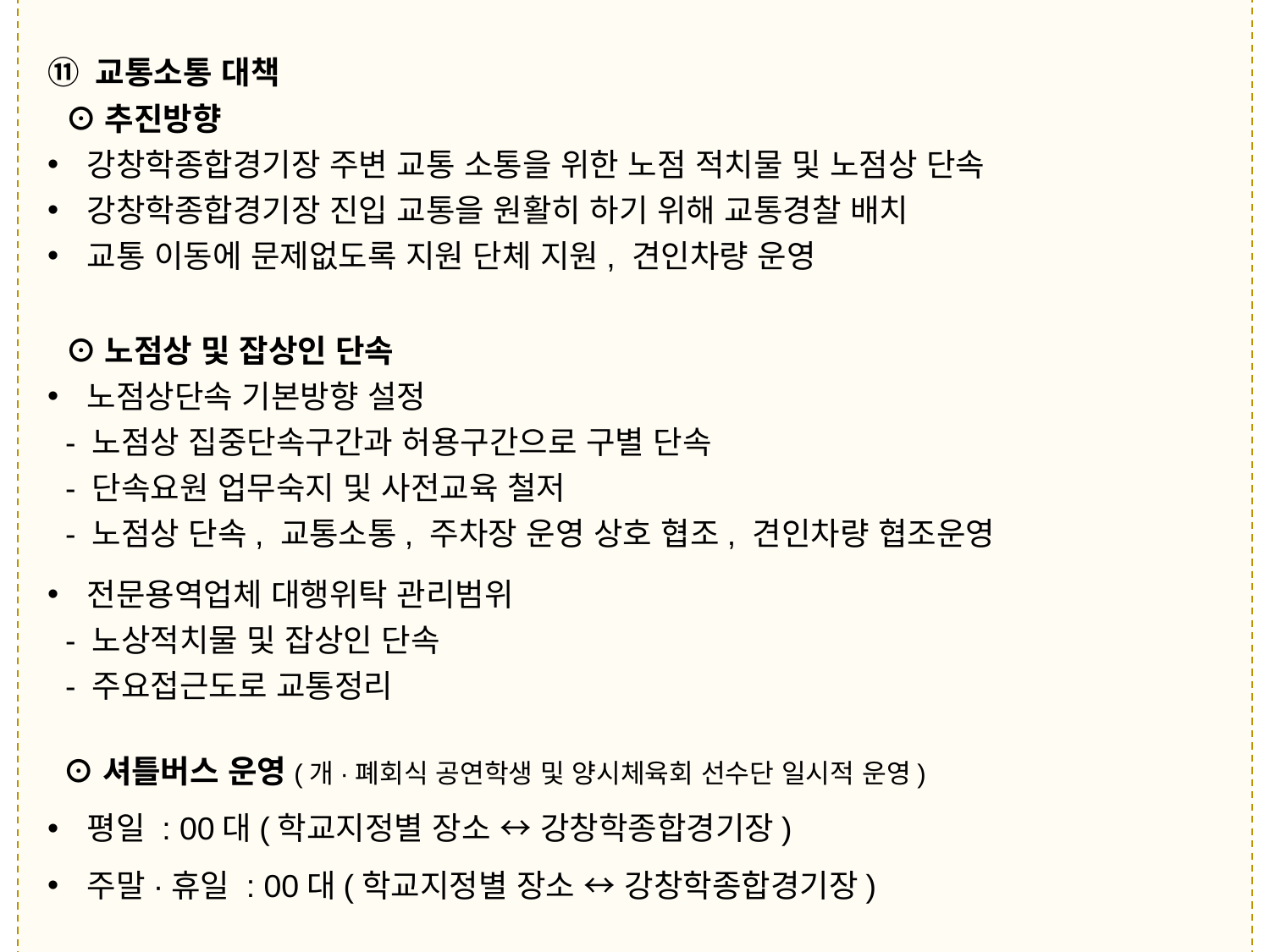

⑪ 교통소통 대책

  ⊙추진방향
강창학종합경기장 주변 교통 소통을 위한 노점 적치물 및 노점상 단속
강창학종합경기장 진입 교통을 원활히 하기 위해 교통경찰 배치
교통 이동에 문제없도록 지원 단체 지원, 견인차량 운영

  ⊙노점상 및 잡상인 단속
노점상단속 기본방향 설정
  - 노점상 집중단속구간과 허용구간으로 구별 단속
  - 단속요원 업무숙지 및 사전교육 철저
  - 노점상 단속, 교통소통, 주차장 운영 상호 협조, 견인차량 협조운영

전문용역업체 대행위탁 관리범위
  - 노상적치물 및 잡상인 단속
  - 주요접근도로 교통정리

  ⊙셔틀버스 운영(개·폐회식 공연학생 및 양시체육회 선수단 일시적 운영)
평일 : 00대(학교지정별 장소 ↔ 강창학종합경기장)
주말·휴일 : 00대(학교지정별 장소 ↔ 강창학종합경기장)